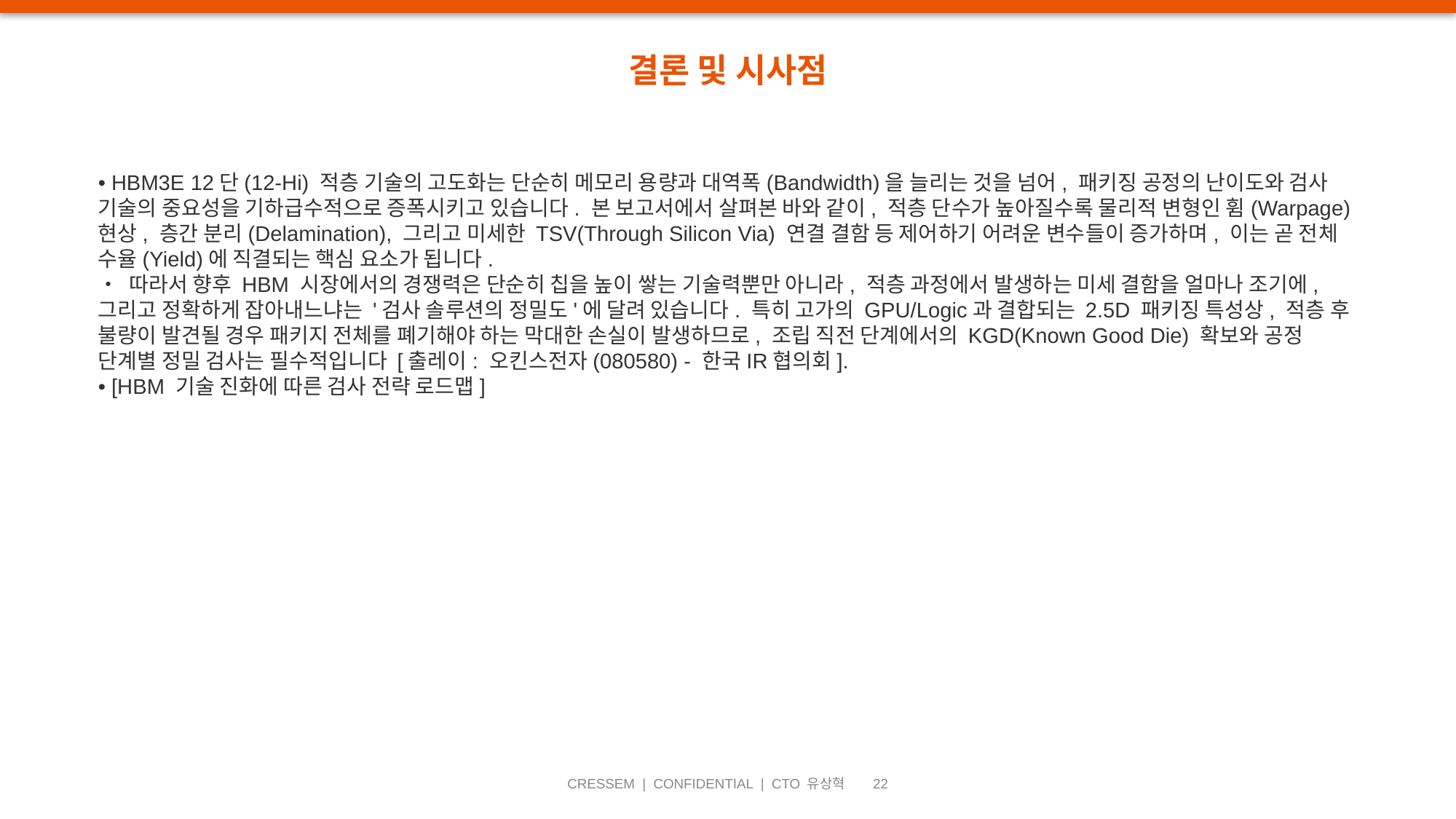

결론 및 시사점
• HBM3E 12단(12-Hi) 적층 기술의 고도화는 단순히 메모리 용량과 대역폭(Bandwidth)을 늘리는 것을 넘어, 패키징 공정의 난이도와 검사 기술의 중요성을 기하급수적으로 증폭시키고 있습니다. 본 보고서에서 살펴본 바와 같이, 적층 단수가 높아질수록 물리적 변형인 휨(Warpage) 현상, 층간 분리(Delamination), 그리고 미세한 TSV(Through Silicon Via) 연결 결함 등 제어하기 어려운 변수들이 증가하며, 이는 곧 전체 수율(Yield)에 직결되는 핵심 요소가 됩니다.
• 따라서 향후 HBM 시장에서의 경쟁력은 단순히 칩을 높이 쌓는 기술력뿐만 아니라, 적층 과정에서 발생하는 미세 결함을 얼마나 조기에, 그리고 정확하게 잡아내느냐는 '검사 솔루션의 정밀도'에 달려 있습니다. 특히 고가의 GPU/Logic과 결합되는 2.5D 패키징 특성상, 적층 후 불량이 발견될 경우 패키지 전체를 폐기해야 하는 막대한 손실이 발생하므로, 조립 직전 단계에서의 KGD(Known Good Die) 확보와 공정 단계별 정밀 검사는 필수적입니다 [출레이: 오킨스전자(080580) - 한국IR협의회].
• [HBM 기술 진화에 따른 검사 전략 로드맵]
CRESSEM  |  CONFIDENTIAL  |  CTO 유상혁        22